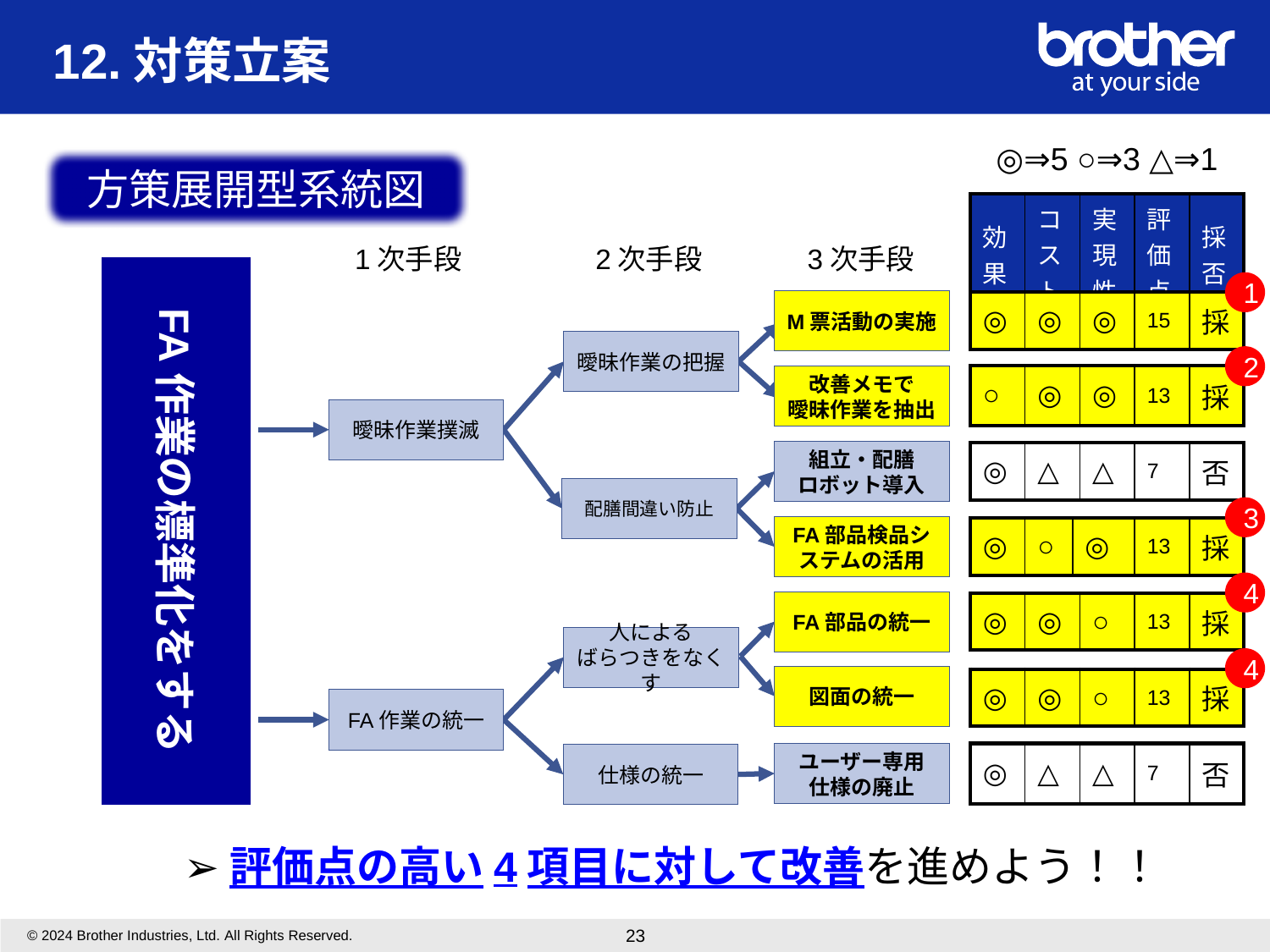

# 12.対策立案
◎⇒5 ○⇒3 △⇒1
方策展開型系統図
| 効果 | コスト | 実現性 | 評価点 | 採否 |
| --- | --- | --- | --- | --- |
1次手段
曖昧作業撲滅
FA作業の統一
3次手段
M票活動の実施
改善メモで
曖昧作業を抽出
組立・配膳
ロボット導入
FA部品検品システムの活用
FA部品の統一
図面の統一
2次手段
曖昧作業の把握
配膳間違い防止
仕様の統一
FA作業の標準化をする
1
| ◎ | ◎ | ◎ | 15 | 採 |
| --- | --- | --- | --- | --- |
2
| ○ | ◎ | ◎ | 13 | 採 |
| --- | --- | --- | --- | --- |
| ◎ | △ | △ | 7 | 否 |
| --- | --- | --- | --- | --- |
3
| ◎ | ○ | ◎ | 13 | 採 |
| --- | --- | --- | --- | --- |
4
| ◎ | ◎ | ○ | 13 | 採 |
| --- | --- | --- | --- | --- |
人による
ばらつきをなくす
4
| ◎ | ◎ | ○ | 13 | 採 |
| --- | --- | --- | --- | --- |
| ◎ | △ | △ | 7 | 否 |
| --- | --- | --- | --- | --- |
ユーザー専用
仕様の廃止
➢評価点の高い4項目に対して改善を進めよう！！
23